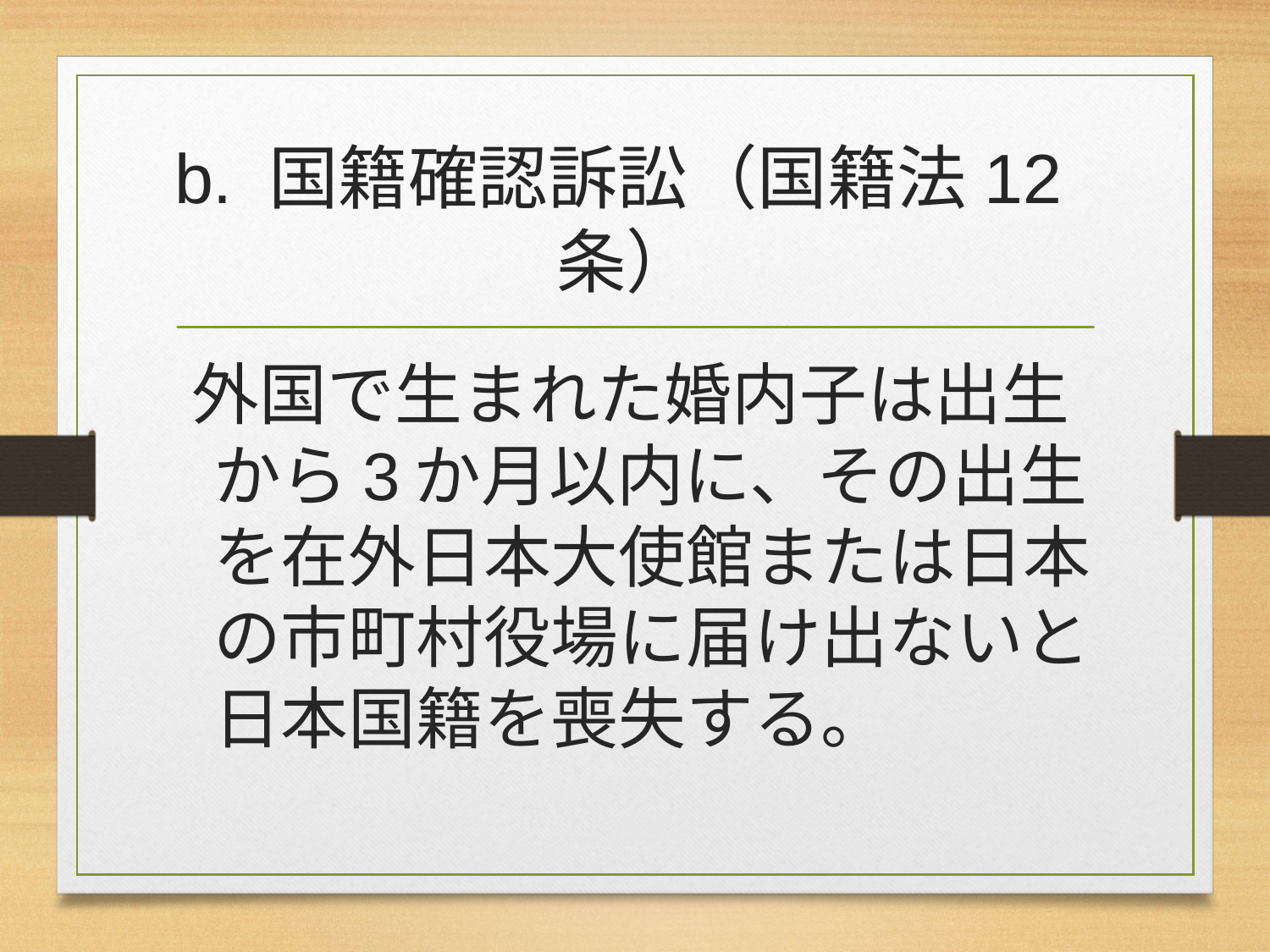

# b. 国籍確認訴訟（国籍法12条）
 外国で生まれた婚内子は出生から3か月以内に、その出生を在外日本大使館または日本の市町村役場に届け出ないと日本国籍を喪失する。